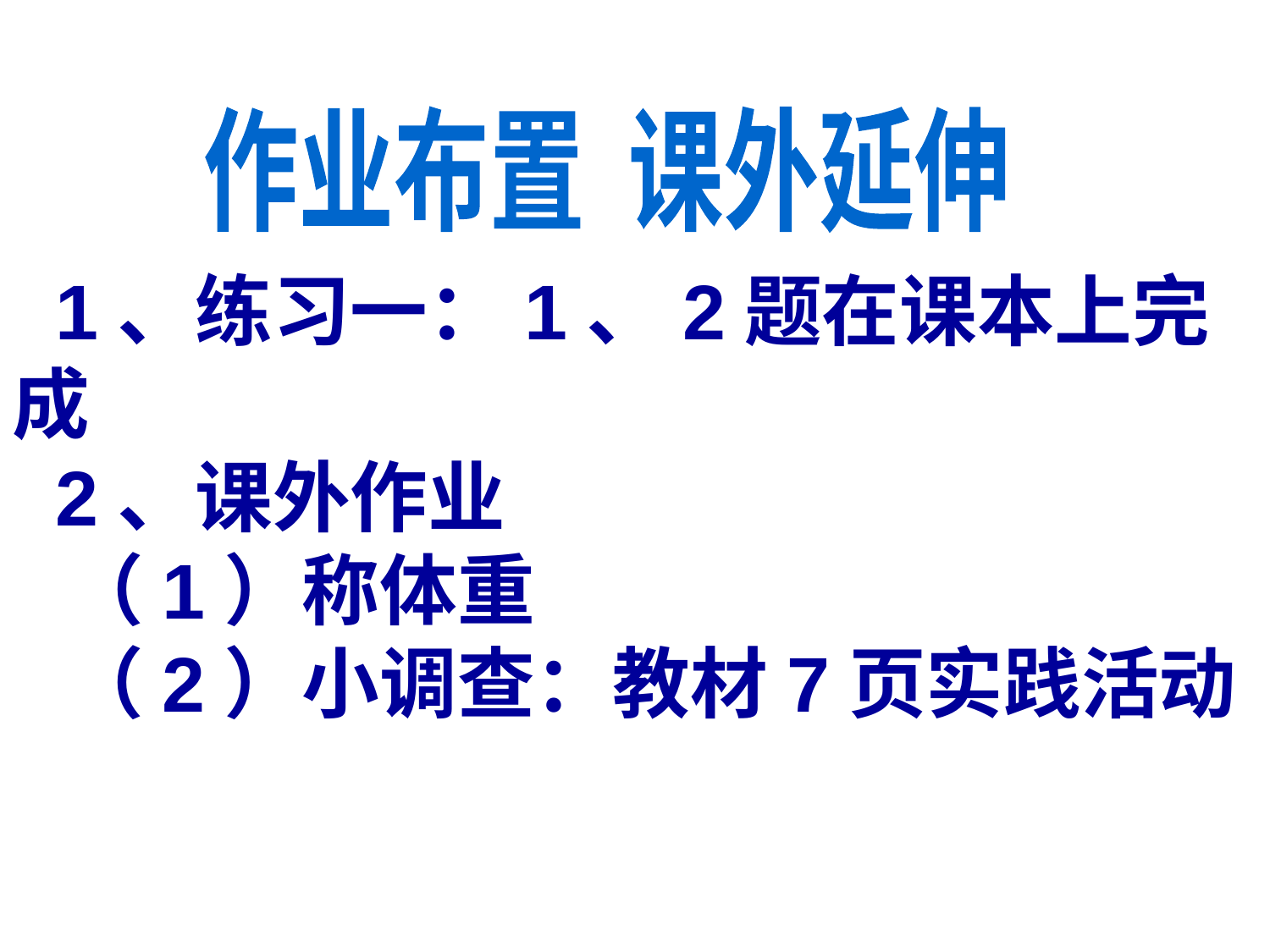

#
作业布置  课外延伸
  1、练习一：1、2题在课本上完成
  2、课外作业
  （1）称体重
  （2）小调查：教材7页实践活动